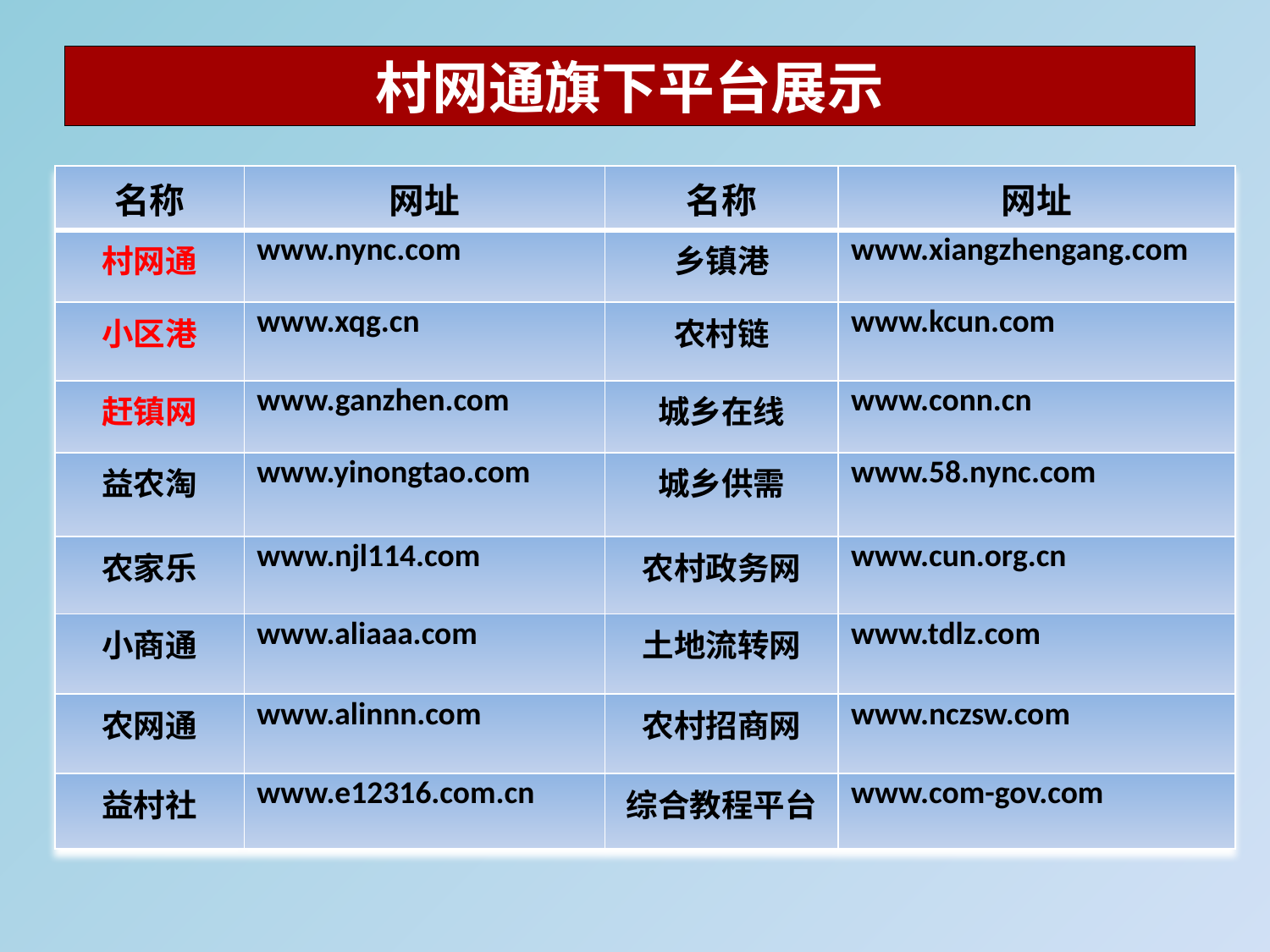

# 村网通旗下平台展示
| 名称 | 网址 | 名称 | 网址 |
| --- | --- | --- | --- |
| 村网通 | www.nync.com | 乡镇港 | www.xiangzhengang.com |
| 小区港 | www.xqg.cn | 农村链 | www.kcun.com |
| 赶镇网 | www.ganzhen.com | 城乡在线 | www.conn.cn |
| 益农淘 | www.yinongtao.com | 城乡供需 | www.58.nync.com |
| 农家乐 | www.njl114.com | 农村政务网 | www.cun.org.cn |
| 小商通 | www.aliaaa.com | 土地流转网 | www.tdlz.com |
| 农网通 | www.alinnn.com | 农村招商网 | www.nczsw.com |
| 益村社 | www.e12316.com.cn | 综合教程平台 | www.com-gov.com |